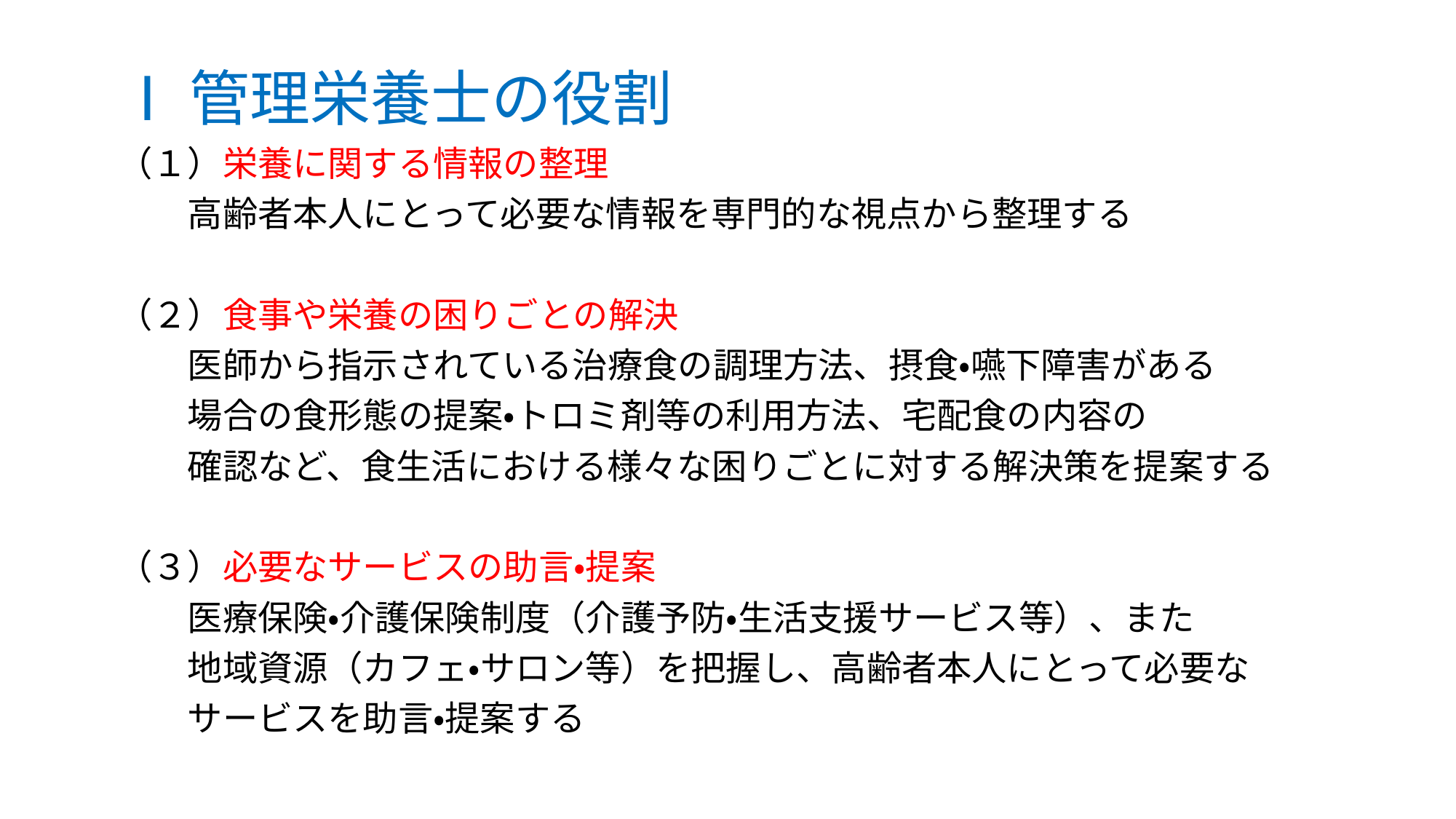

Ⅰ管理栄養士の役割
（１）栄養に関する情報の整理
　　高齢者本人にとって必要な情報を専門的な視点から整理する

（２）食事や栄養の困りごとの解決
　　医師から指示されている治療食の調理方法、摂食・嚥下障害がある
　　場合の食形態の提案・トロミ剤等の利用方法、宅配食の内容の
　　確認など、食生活における様々な困りごとに対する解決策を提案する

（３）必要なサービスの助言・提案
　　医療保険・介護保険制度（介護予防・生活支援サービス等）、また
　　地域資源（カフェ・サロン等）を把握し、高齢者本人にとって必要な
　　サービスを助言・提案する